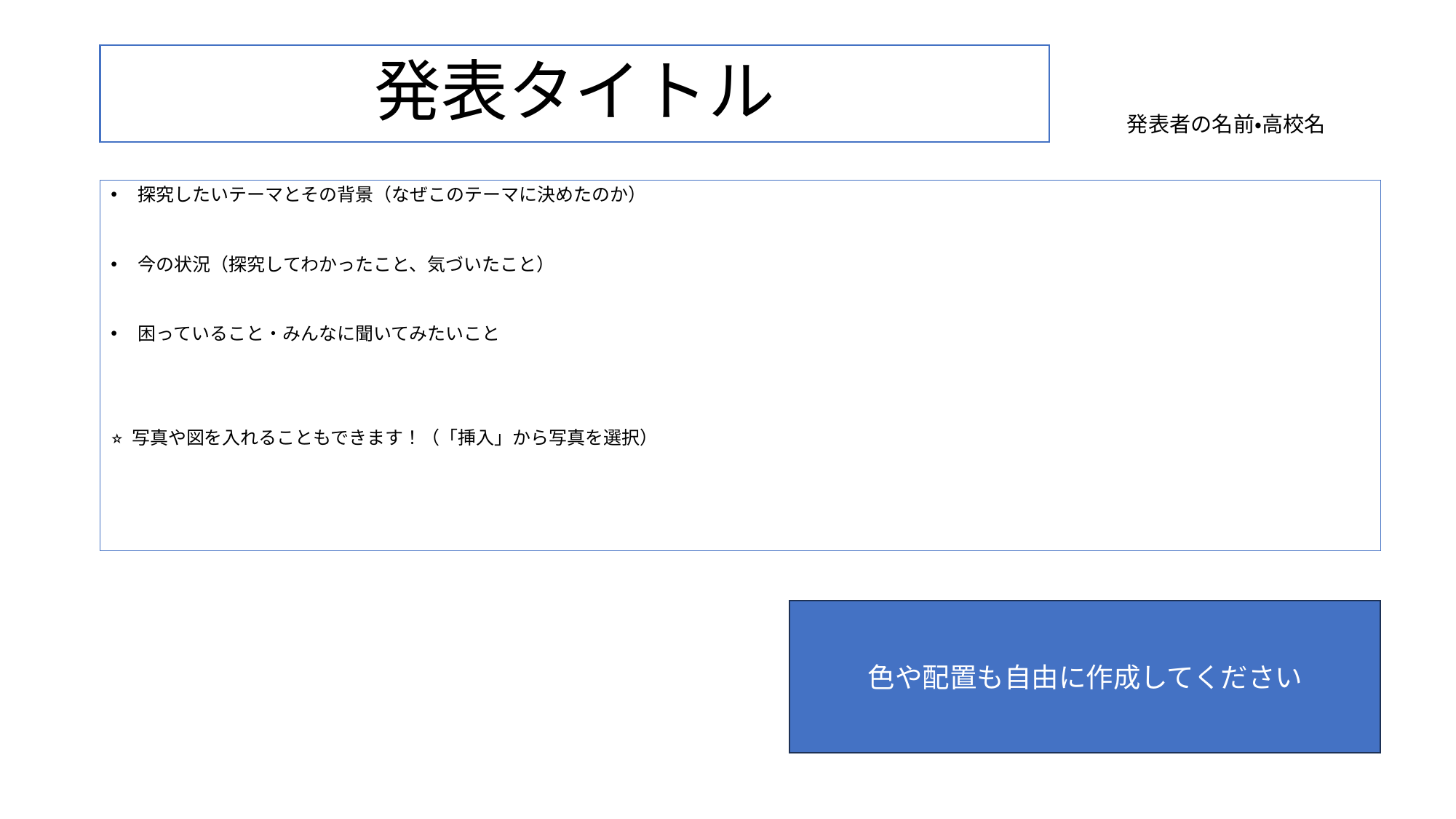

# 発表タイトル
発表者の名前・高校名
探究したいテーマとその背景（なぜこのテーマに決めたのか）

今の状況（探究してわかったこと、気づいたこと）

困っていること・みんなに聞いてみたいこと

⭐︎ 写真や図を入れることもできます！（「挿入」から写真を選択）

色や配置も自由に作成してください